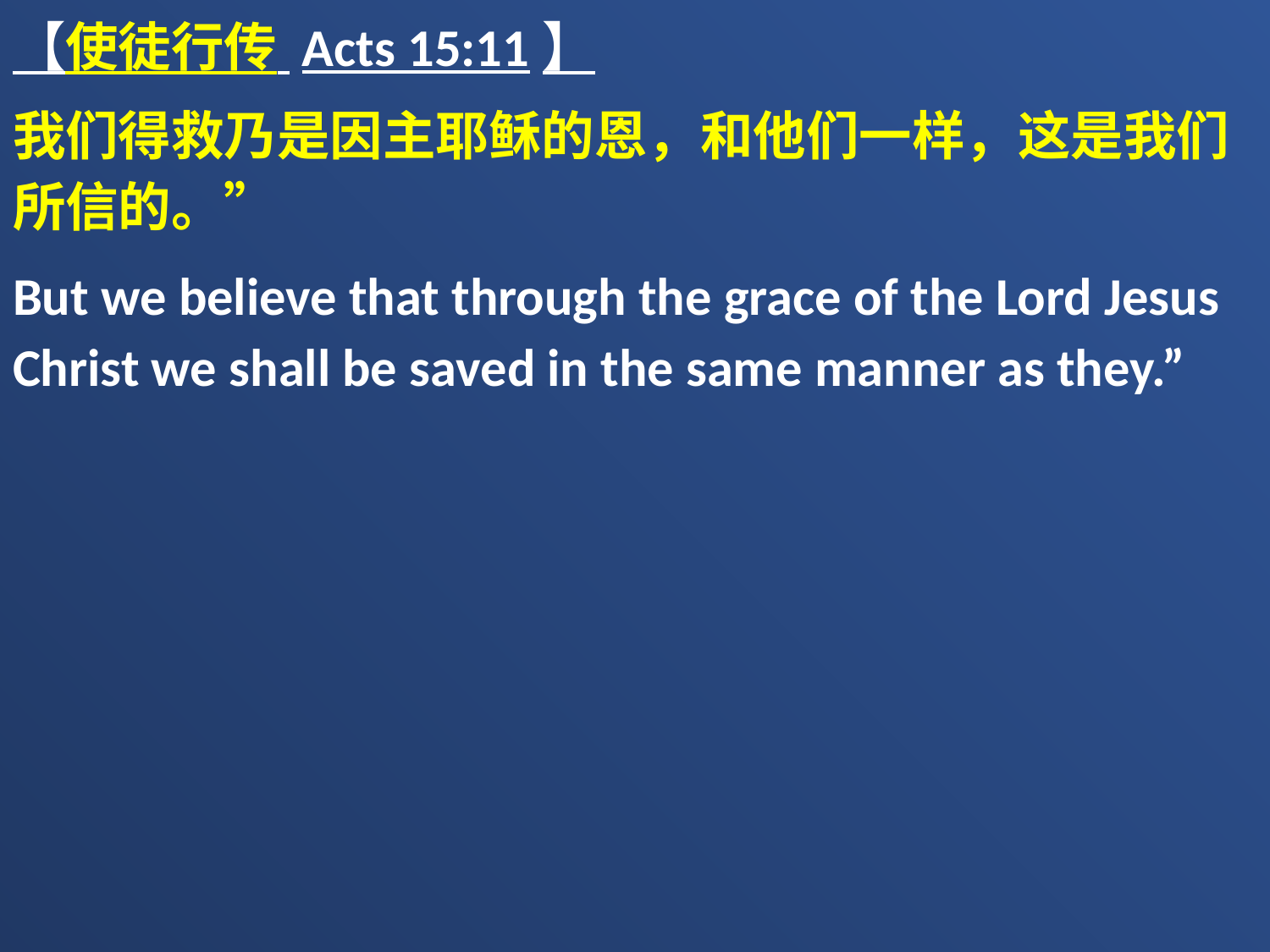

【使徒行传 Acts 15:11】
我们得救乃是因主耶稣的恩，和他们一样，这是我们所信的。”
But we believe that through the grace of the Lord Jesus Christ we shall be saved in the same manner as they.”